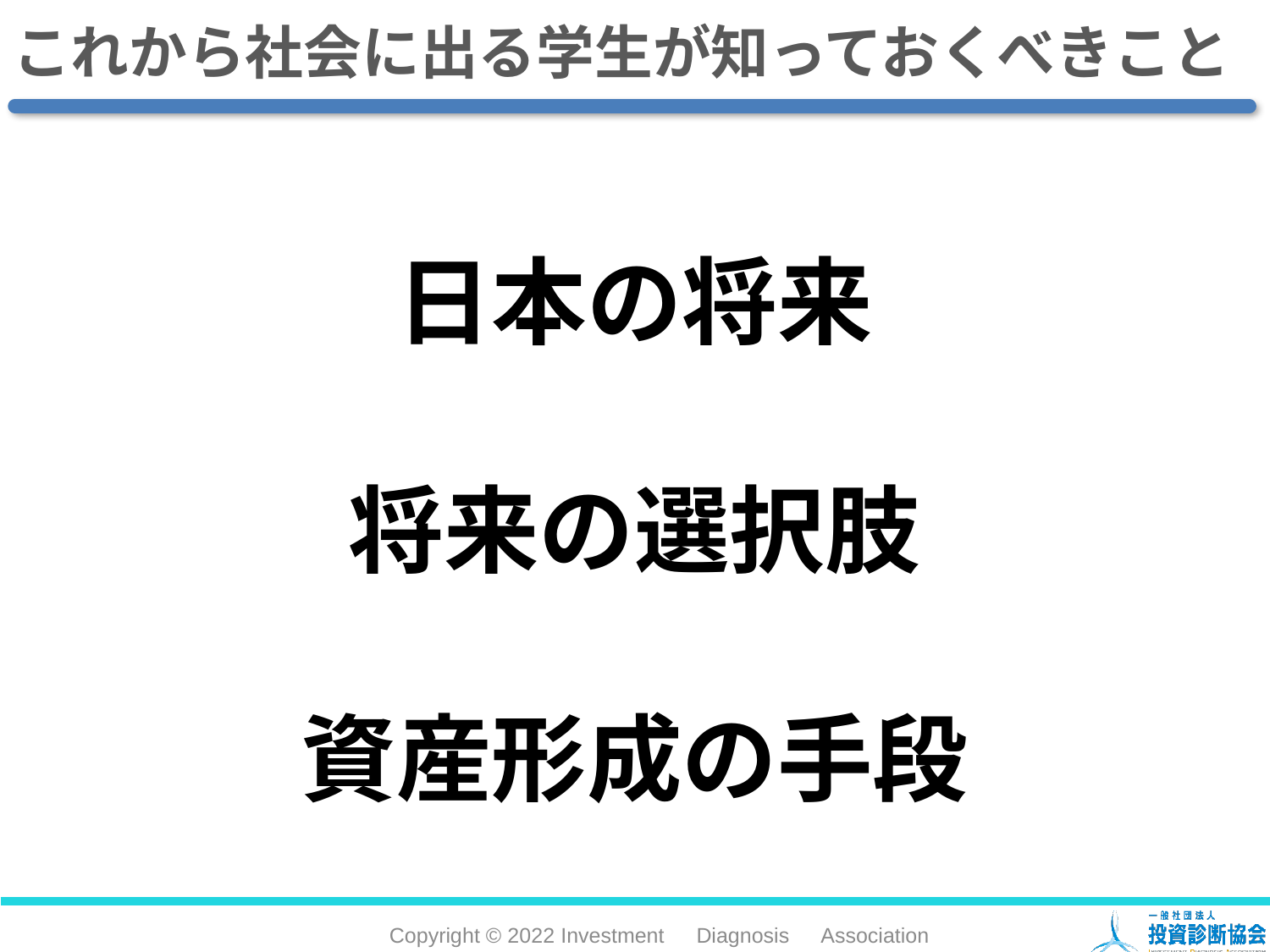

これから社会に出る学生が知っておくべきこと
日本の将来

将来の選択肢

資産形成の手段